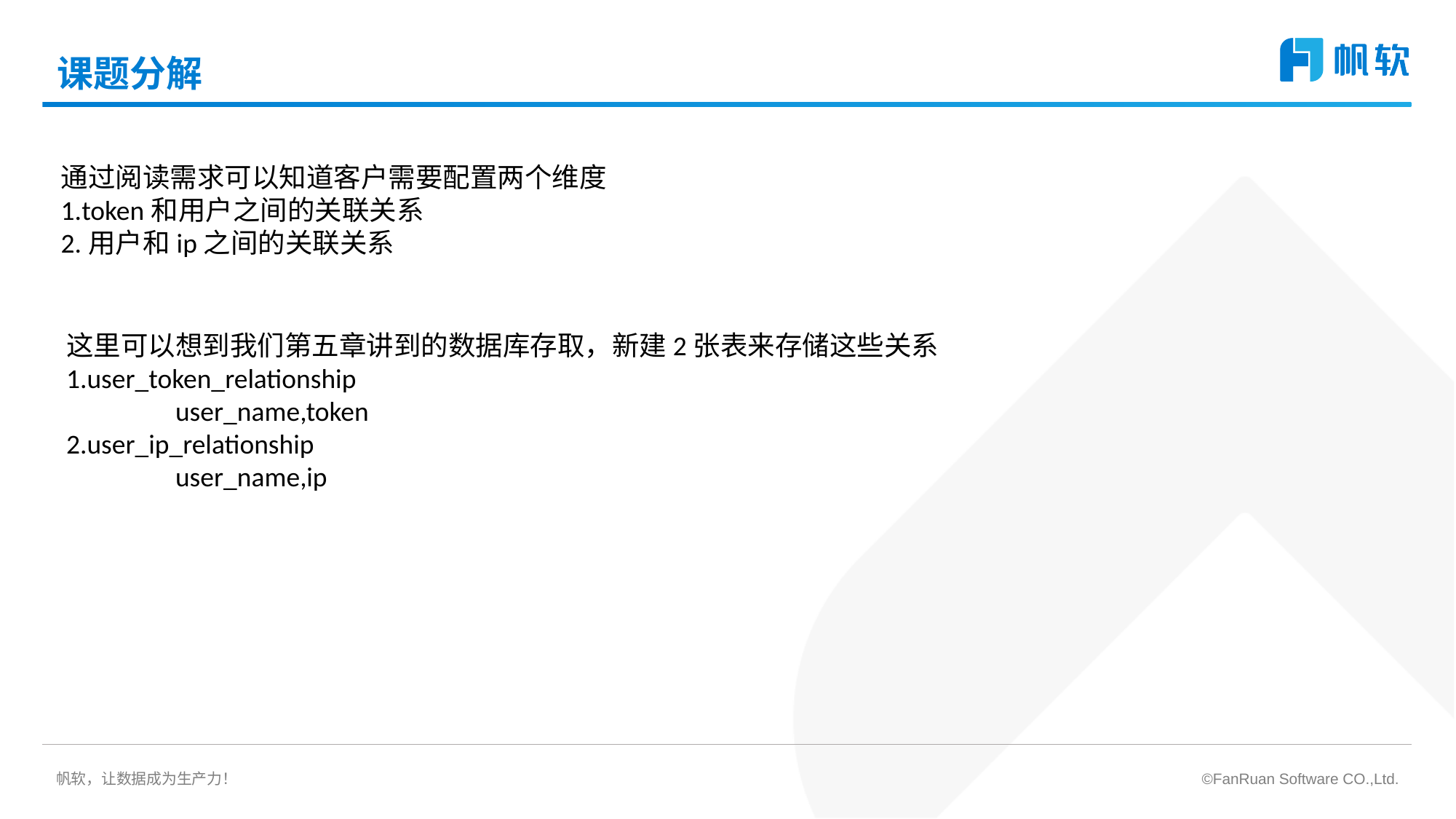

# 课题分解
通过阅读需求可以知道客户需要配置两个维度
1.token和用户之间的关联关系
2.用户和ip之间的关联关系
这里可以想到我们第五章讲到的数据库存取，新建2张表来存储这些关系
1.user_token_relationship
	user_name,token
2.user_ip_relationship
	user_name,ip